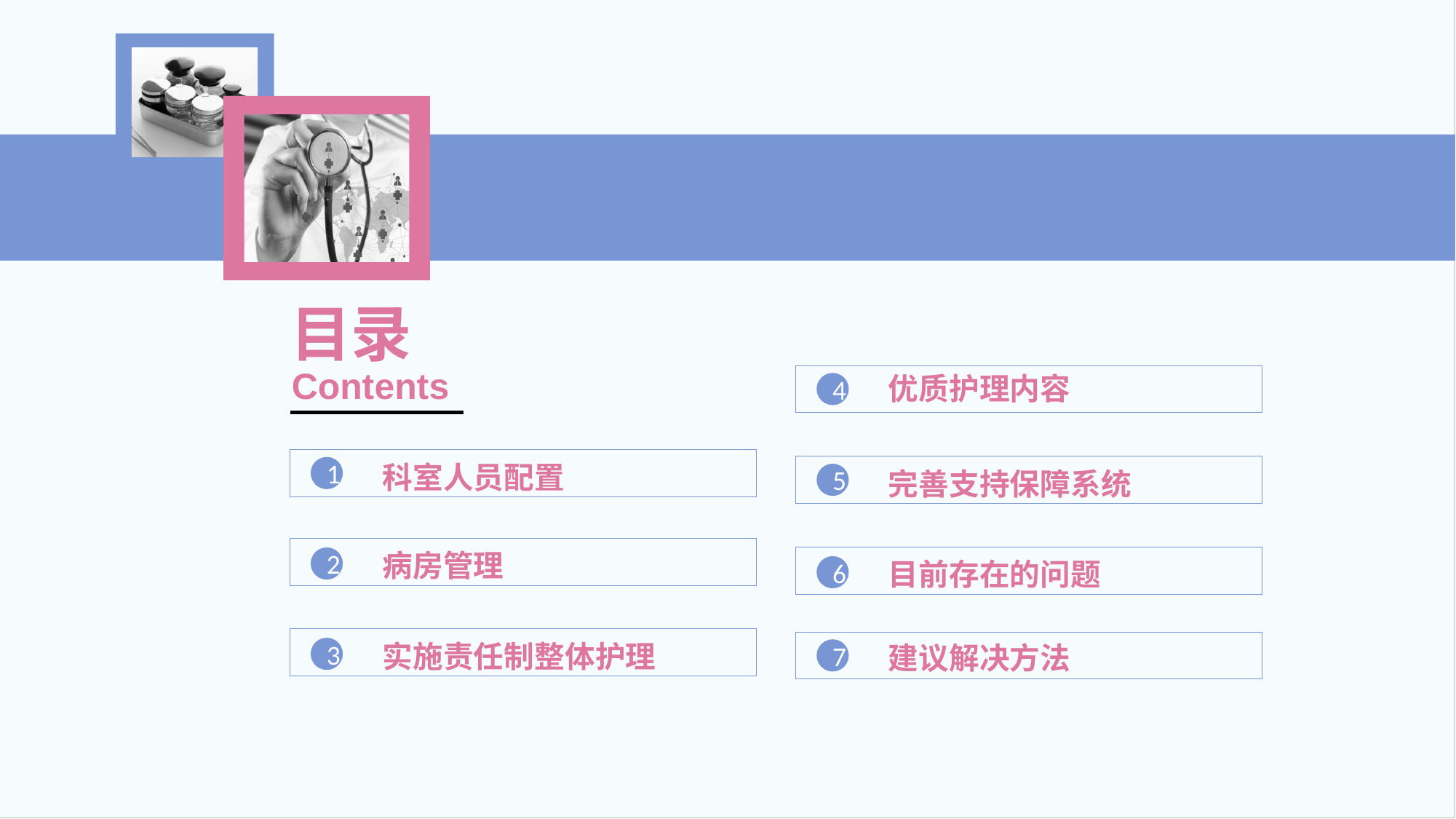

目录
Contents
优质护理内容

4

科室人员配置

1
完善支持保障系统
5

病房管理

2
目前存在的问题
6

实施责任制整体护理

建议解决方法
3
7